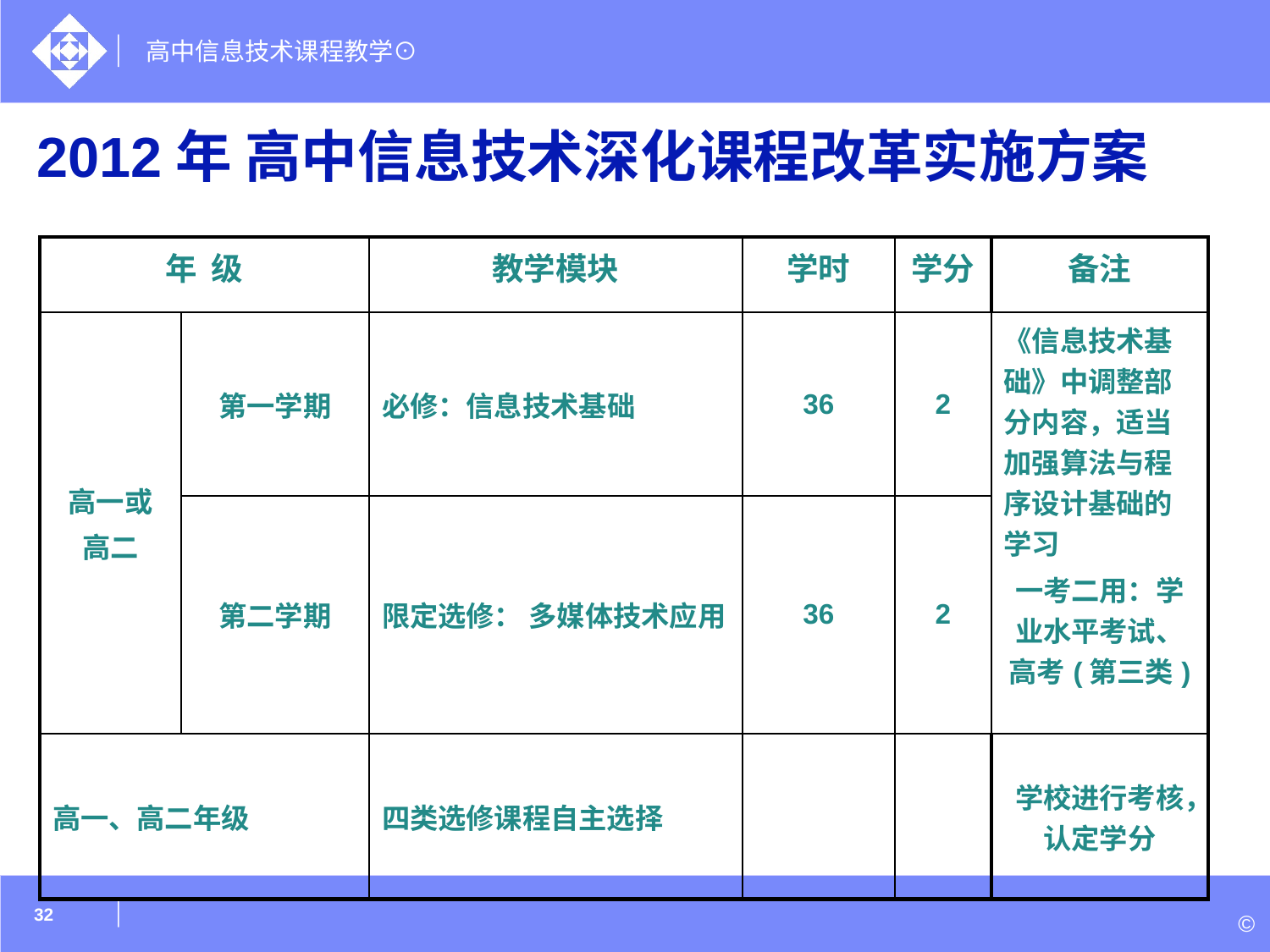

2012年 高中信息技术深化课程改革实施方案
| 年 级 |  | 教学模块 | 学时 | 学分 | 备注 |
| --- | --- | --- | --- | --- | --- |
| 高一或 高二 | 第一学期 | 必修：信息技术基础 | 36 | 2 | 《信息技术基础》中调整部分内容，适当加强算法与程序设计基础的学习 一考二用：学业水平考试、高考(第三类) |
|  | 第二学期 | 限定选修： 多媒体技术应用 | 36 | 2 |  |
| 高一、高二年级 |  | 四类选修课程自主选择 |  |  | 学校进行考核，认定学分 |
32